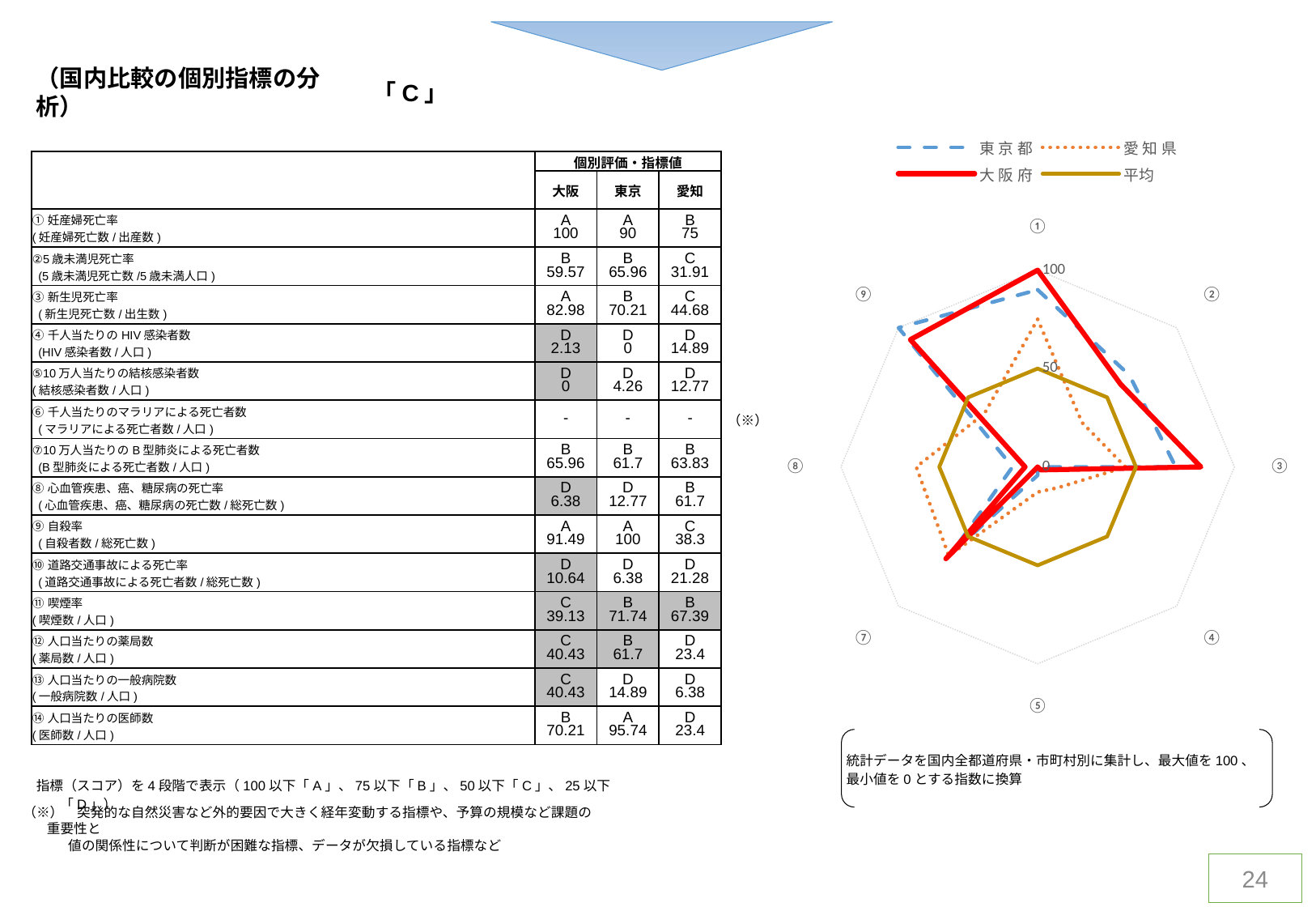

（国内比較の個別指標の分析）
「C」

### Chart

| Category | 東 京 都 | 愛 知 県 | 大 阪 府 | 平均 |
|---|---|---|---|---|
| ① | 90.0 | 75.0 | 100.0 | 50.0 |
| ② | 65.96 | 31.91 | 59.57 | 50.0 |
| ③ | 70.21 | 44.68 | 82.98 | 50.0 |
| ④ | 0.0 | 14.89 | 2.13 | 50.0 |
| ⑤ | 4.26 | 12.77 | 0.0 | 50.0 |
| ⑦ | 61.7 | 63.83 | 65.96 | 50.0 |
| ⑧ | 12.77 | 61.7 | 6.38 | 50.0 |
| ⑨ | 100.0 | 38.3 | 91.49 | 50.0 |
|  | 個別評価・指標値 |  |  |  |
| --- | --- | --- | --- | --- |
|  | 大阪 | 東京 | 愛知 |  |
| ①妊産婦死亡率 (妊産婦死亡数/出産数) | A 100 | A 90 | B 75 |  |
| ②5歳未満児死亡率 (5歳未満児死亡数/5歳未満人口) | B 59.57 | B 65.96 | C 31.91 |  |
| ③新生児死亡率 (新生児死亡数/出生数) | A 82.98 | B 70.21 | C 44.68 |  |
| ④千人当たりのHIV感染者数 (HIV感染者数/人口) | D 2.13 | D 0 | D 14.89 |  |
| ⑤10万人当たりの結核感染者数 (結核感染者数/人口) | D 0 | D 4.26 | D 12.77 |  |
| ⑥千人当たりのマラリアによる死亡者数 (マラリアによる死亡者数/人口) | - | - | - | （※） |
| ⑦10万人当たりのB型肺炎による死亡者数 (B型肺炎による死亡者数/人口) | B 65.96 | B 61.7 | B 63.83 |  |
| ⑧心血管疾患、癌、糖尿病の死亡率 (心血管疾患、癌、糖尿病の死亡数/総死亡数) | D 6.38 | D 12.77 | B 61.7 |  |
| ⑨自殺率 (自殺者数/総死亡数) | A 91.49 | A 100 | C 38.3 |  |
| ⑩道路交通事故による死亡率 (道路交通事故による死亡者数/総死亡数) | D 10.64 | D 6.38 | D 21.28 |  |
| ⑪喫煙率 (喫煙数/人口) | C 39.13 | B 71.74 | B 67.39 |  |
| ⑫人口当たりの薬局数 (薬局数/人口) | C 40.43 | B 61.7 | D 23.4 |  |
| ⑬人口当たりの一般病院数 (一般病院数/人口) | C 40.43 | D 14.89 | D 6.38 |  |
| ⑭人口当たりの医師数 (医師数/人口) | B 70.21 | A 95.74 | D 23.4 |  |

統計データを国内全都道府県・市町村別に集計し、最大値を100、最小値を0とする指数に換算
指標（スコア）を4段階で表示（100以下「A」、75以下「B」、50以下「C」、25以下「D」）
（※）　突発的な自然災害など外的要因で大きく経年変動する指標や、予算の規模など課題の重要性と
　　      値の関係性について判断が困難な指標、データが欠損している指標など
24